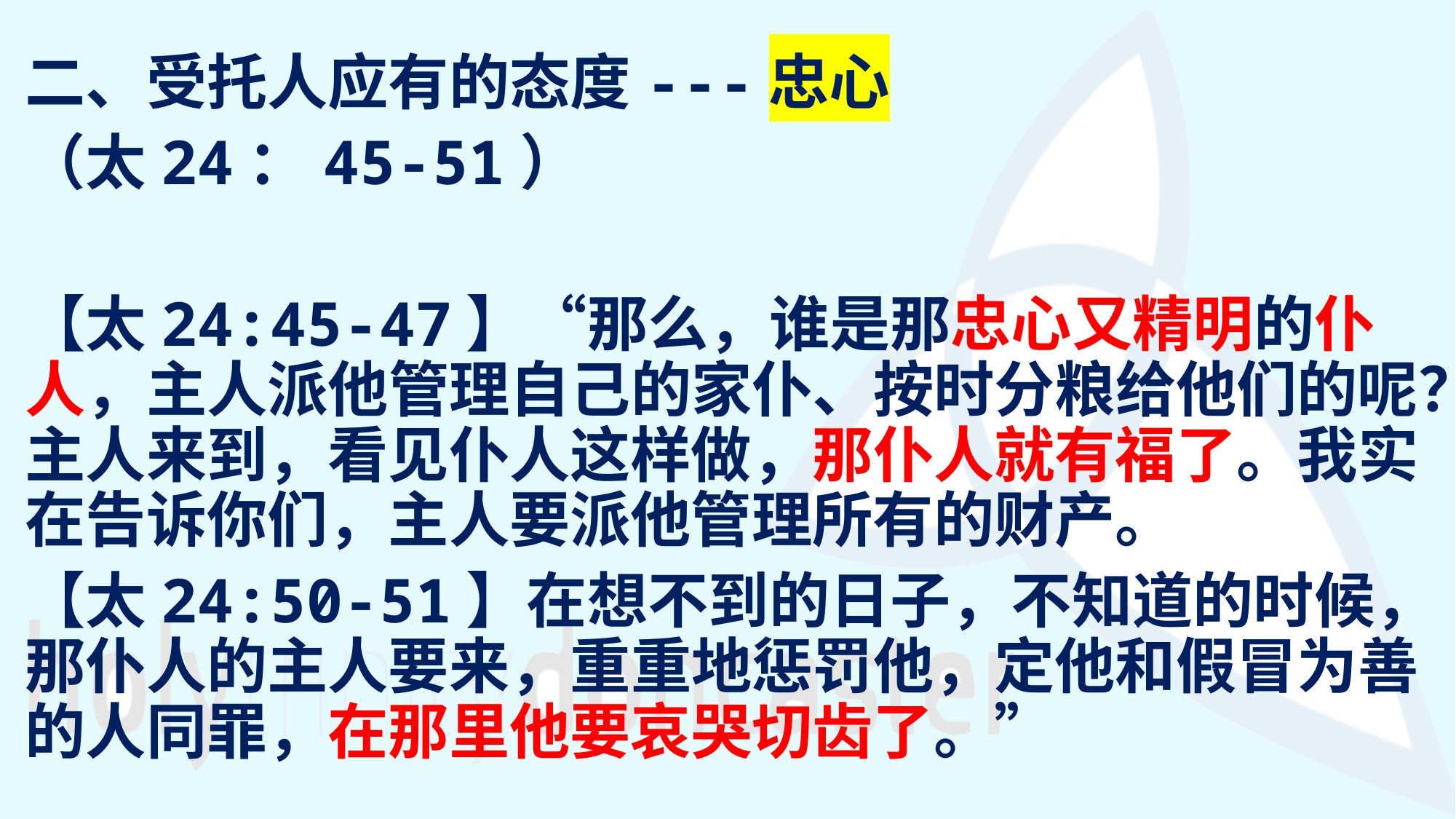

二、受托人应有的态度---忠心
（太24：45-51）

【太24:45-47】“那么，谁是那忠心又精明的仆人，主人派他管理自己的家仆、按时分粮给他们的呢？主人来到，看见仆人这样做，那仆人就有福了。我实在告诉你们，主人要派他管理所有的财产。
【太24:50-51】在想不到的日子，不知道的时候，那仆人的主人要来，重重地惩罚他，定他和假冒为善的人同罪，在那里他要哀哭切齿了。”